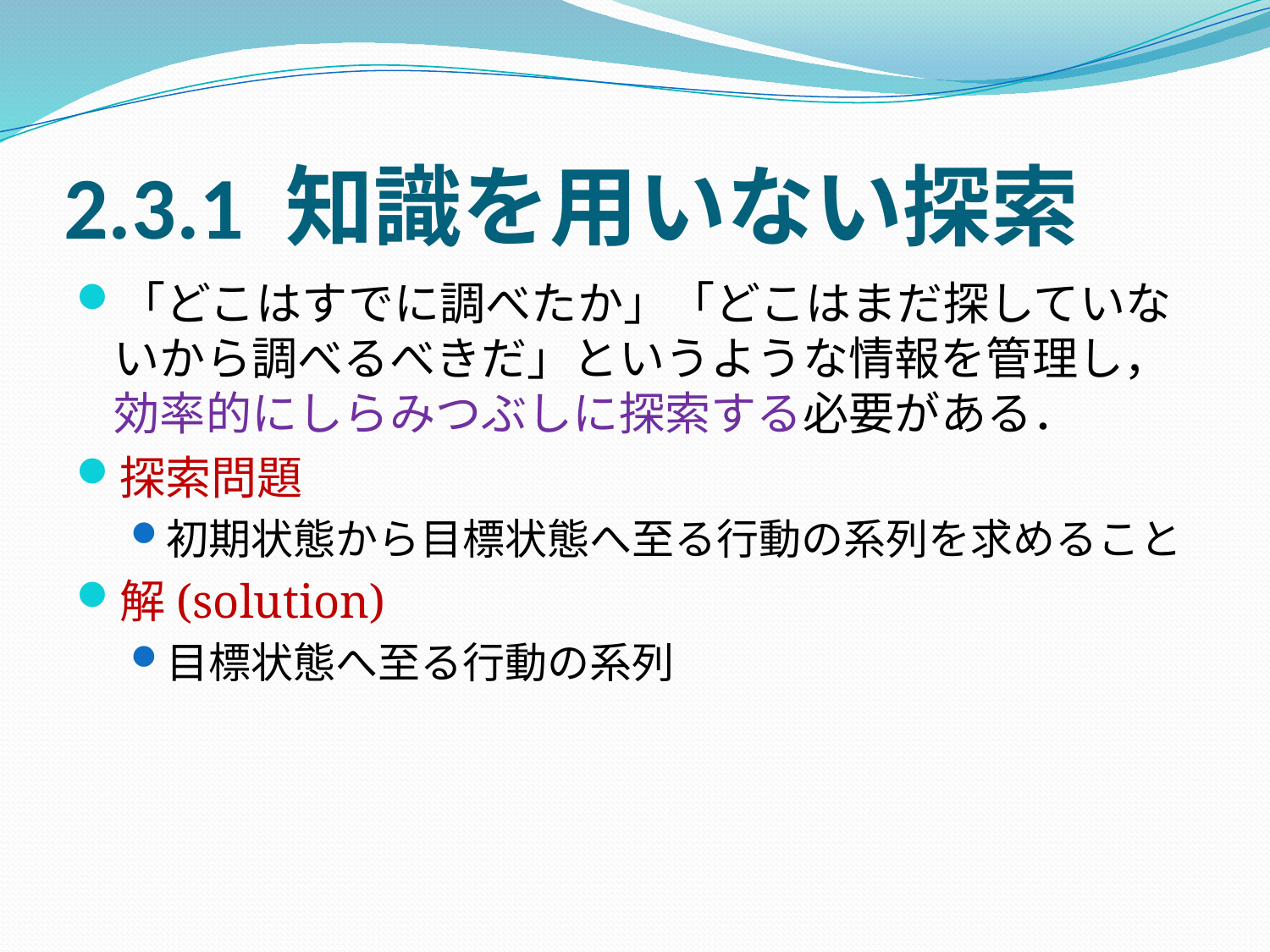

# 2.3.1 知識を用いない探索
「どこはすでに調べたか」「どこはまだ探していないから調べるべきだ」というような情報を管理し，効率的にしらみつぶしに探索する必要がある．
探索問題
初期状態から目標状態へ至る行動の系列を求めること
解(solution)
目標状態へ至る行動の系列